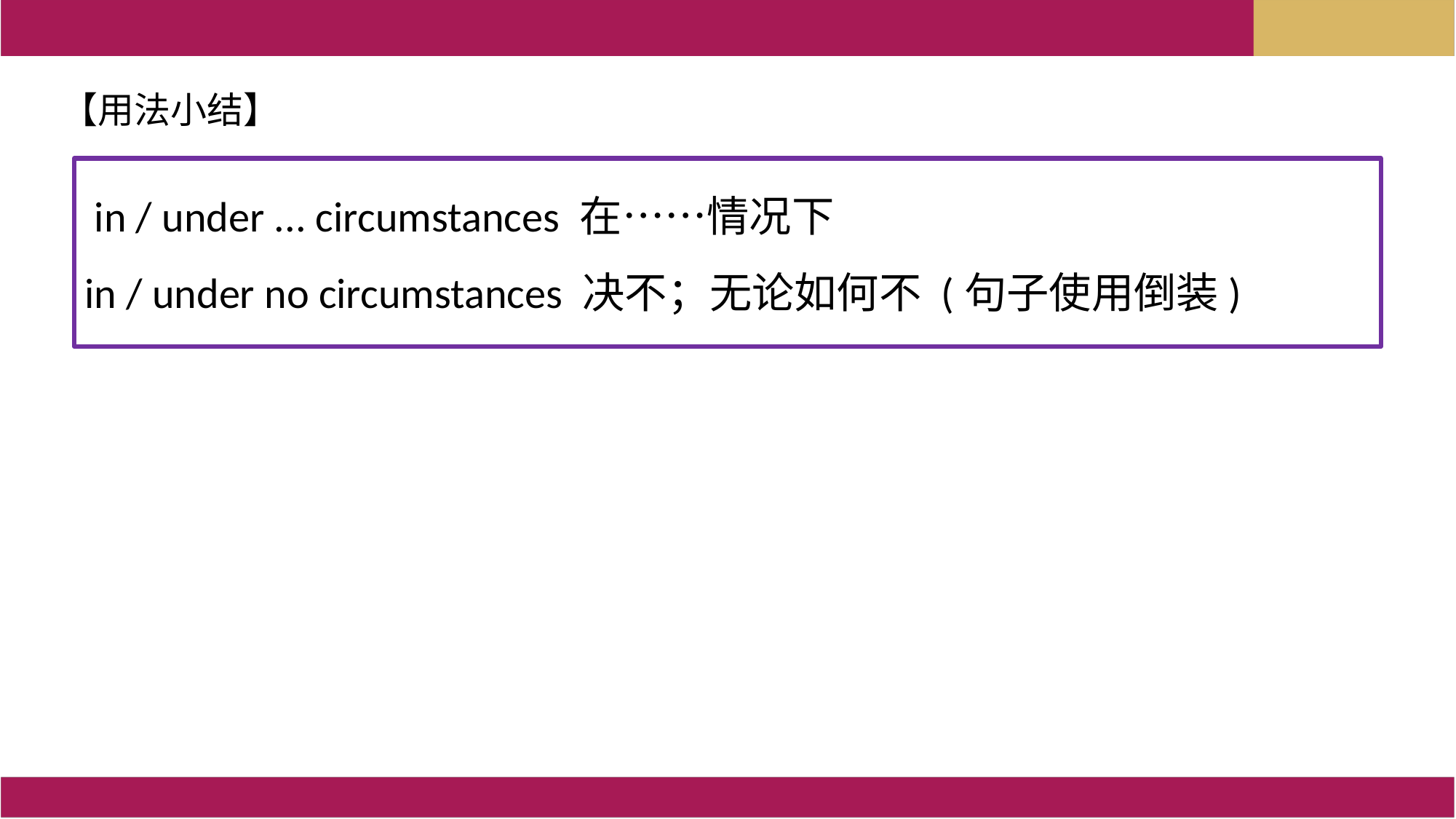

【用法小结】

 in / under ... circumstances 在……情况下
in / under no circumstances 决不；无论如何不 (句子使用倒装)